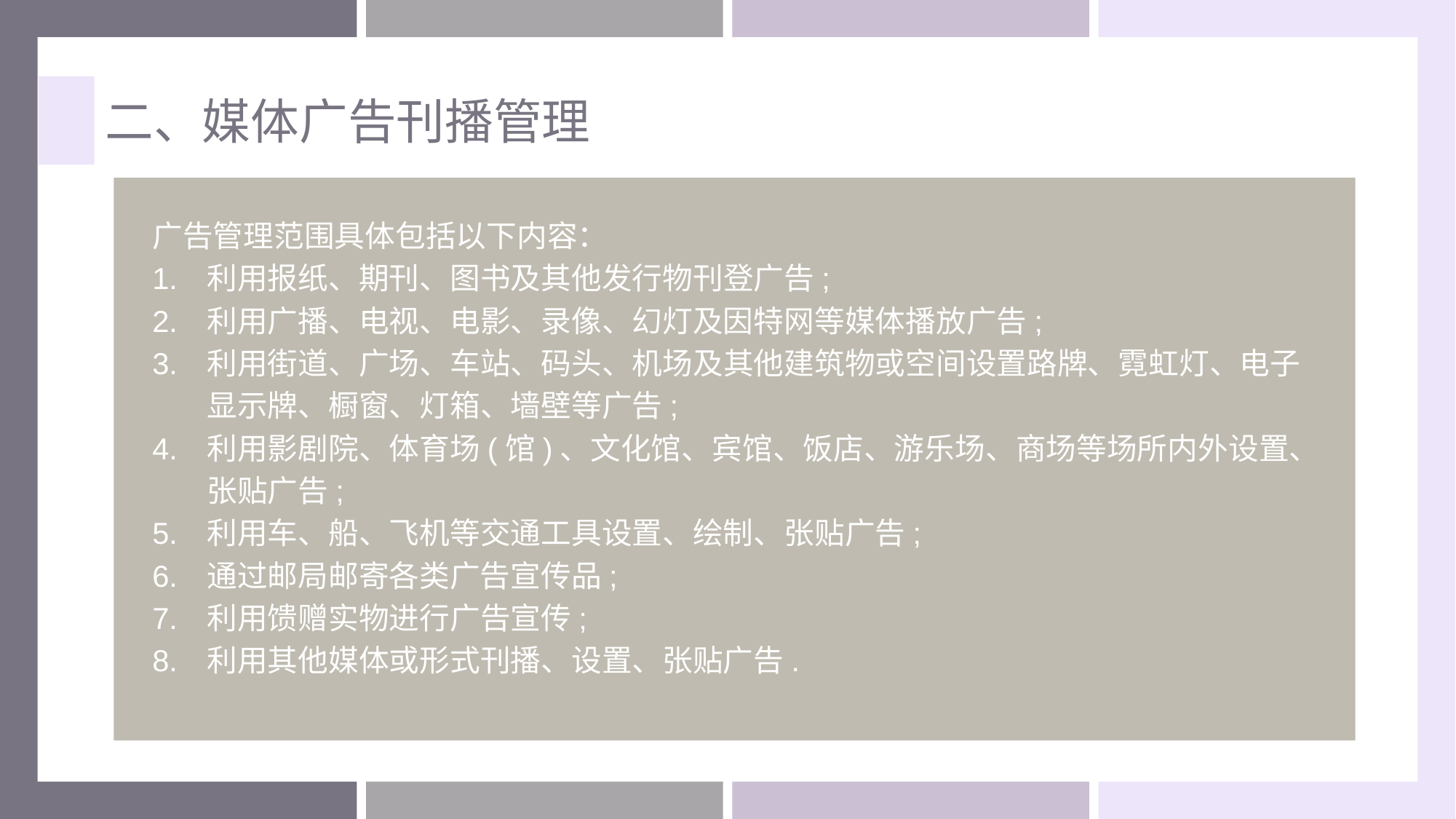

二、媒体广告刊播管理

广告管理范围具体包括以下内容：
利用报纸、期刊、图书及其他发行物刊登广告;
利用广播、电视、电影、录像、幻灯及因特网等媒体播放广告;
利用街道、广场、车站、码头、机场及其他建筑物或空间设置路牌、霓虹灯、电子显示牌、橱窗、灯箱、墙壁等广告;
利用影剧院、体育场(馆)、文化馆、宾馆、饭店、游乐场、商场等场所内外设置、张贴广告;
利用车、船、飞机等交通工具设置、绘制、张贴广告;
通过邮局邮寄各类广告宣传品;
利用馈赠实物进行广告宣传;
利用其他媒体或形式刊播、设置、张贴广告.